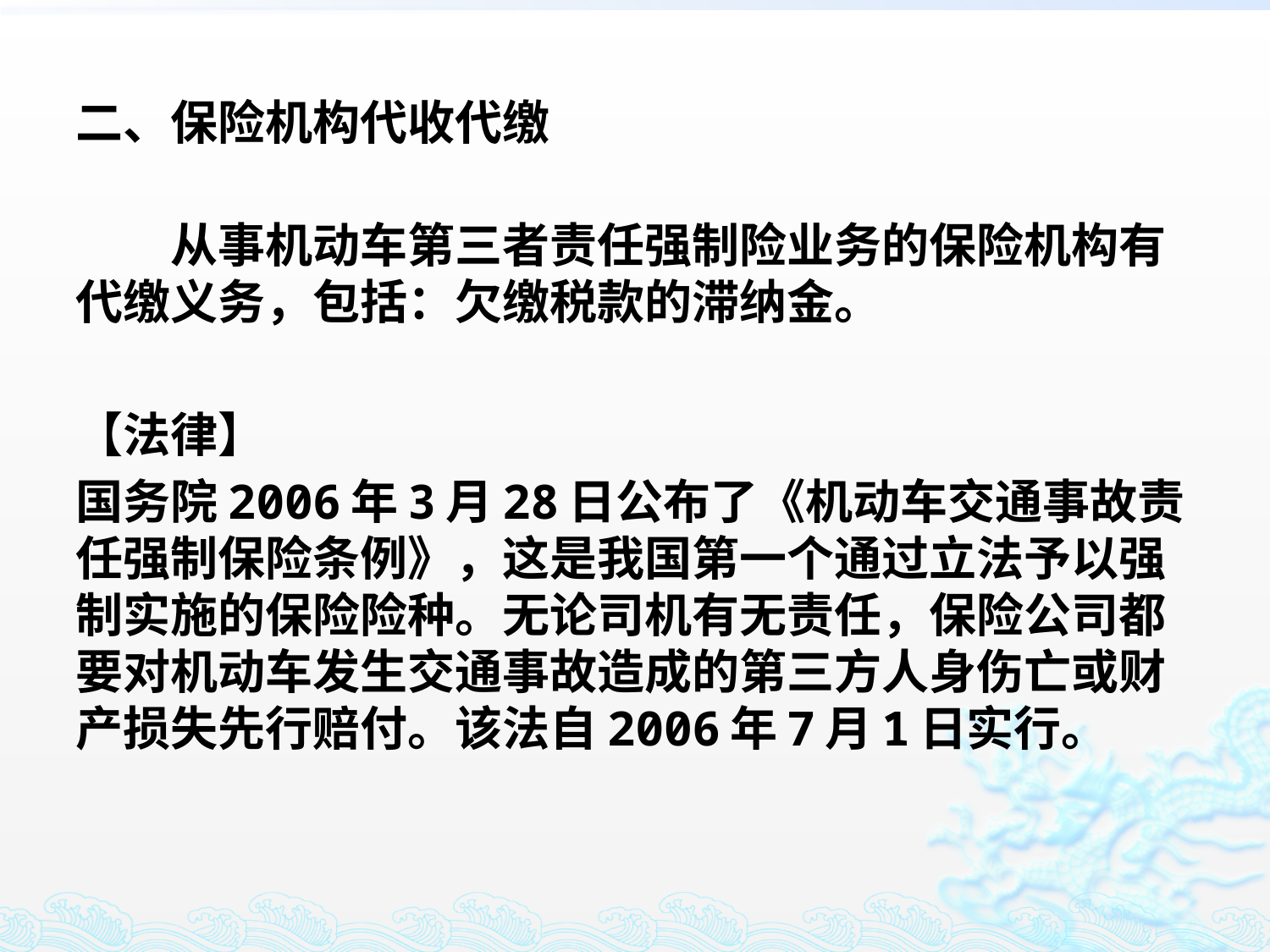

二、保险机构代收代缴
　　从事机动车第三者责任强制险业务的保险机构有代缴义务，包括：欠缴税款的滞纳金。

【法律】
国务院2006年3月28日公布了《机动车交通事故责任强制保险条例》，这是我国第一个通过立法予以强制实施的保险险种。无论司机有无责任，保险公司都要对机动车发生交通事故造成的第三方人身伤亡或财产损失先行赔付。该法自2006年7月1日实行。